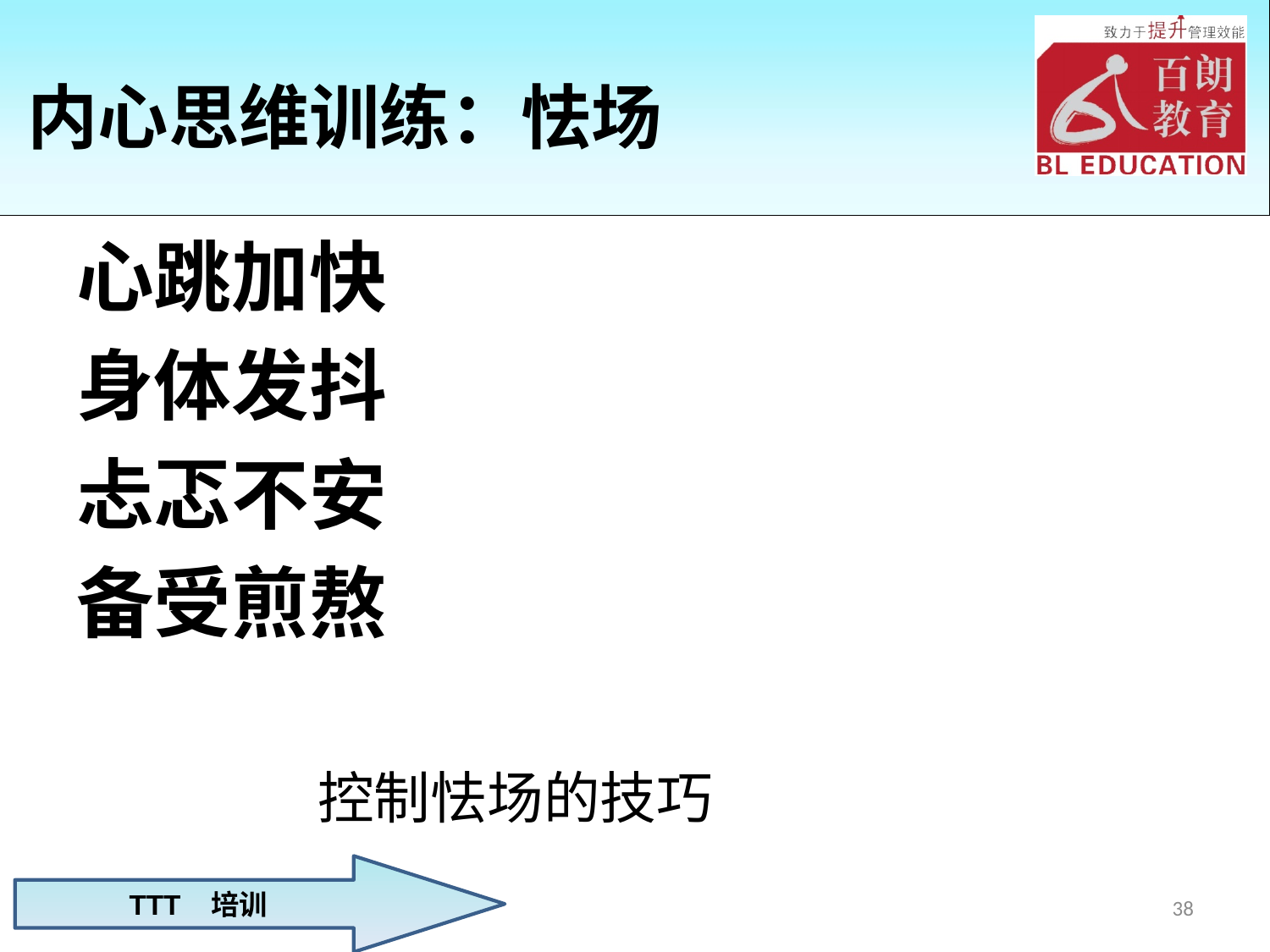

# 内心思维训练：怯场
心跳加快
身体发抖
忐忑不安
备受煎熬
控制怯场的技巧
38